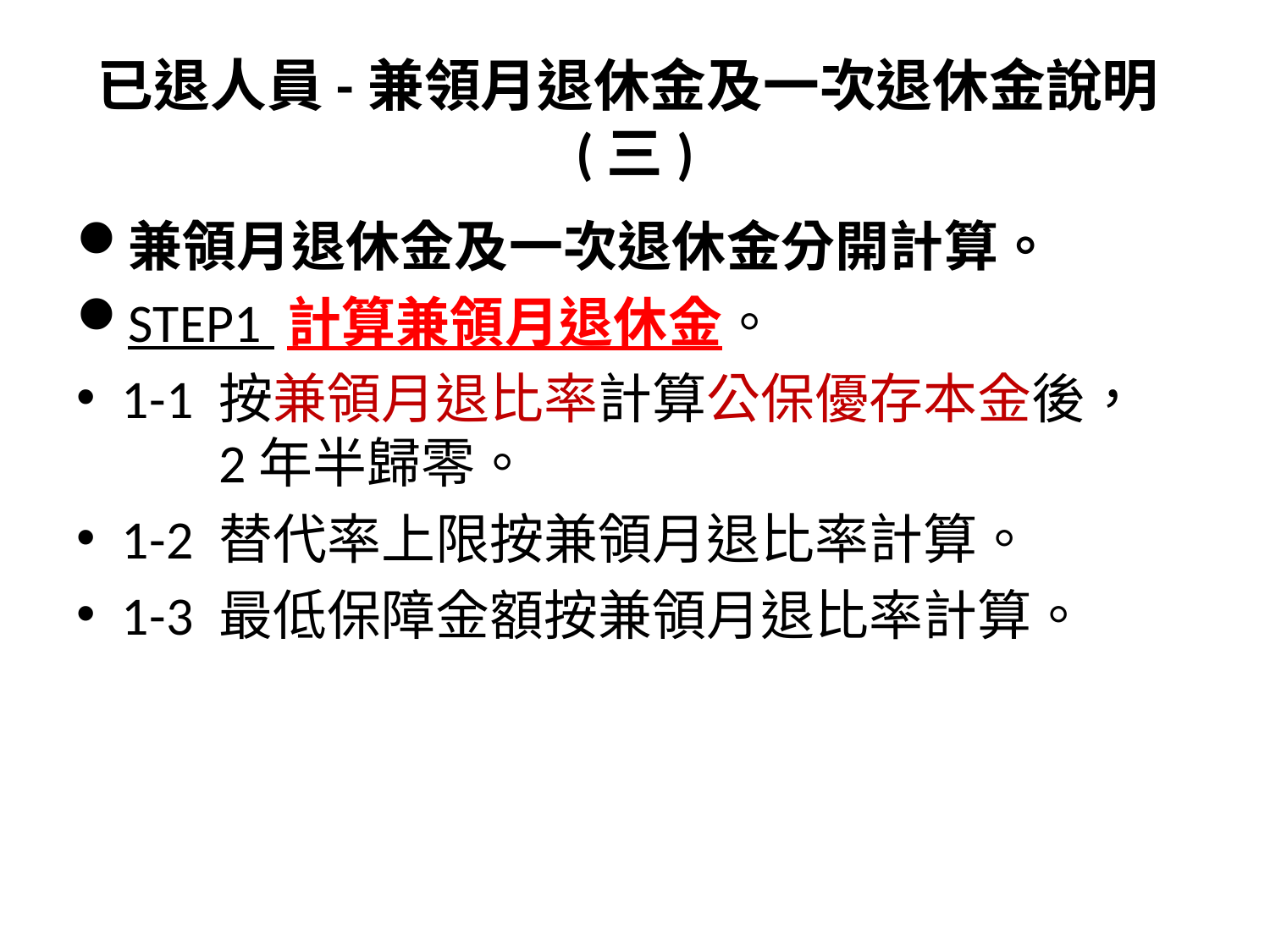

# 已退人員-兼領月退休金及一次退休金說明(三)
兼領月退休金及一次退休金分開計算。
STEP1 計算兼領月退休金。
1-1 按兼領月退比率計算公保優存本金後，
       2年半歸零。
1-2 替代率上限按兼領月退比率計算。
1-3 最低保障金額按兼領月退比率計算。